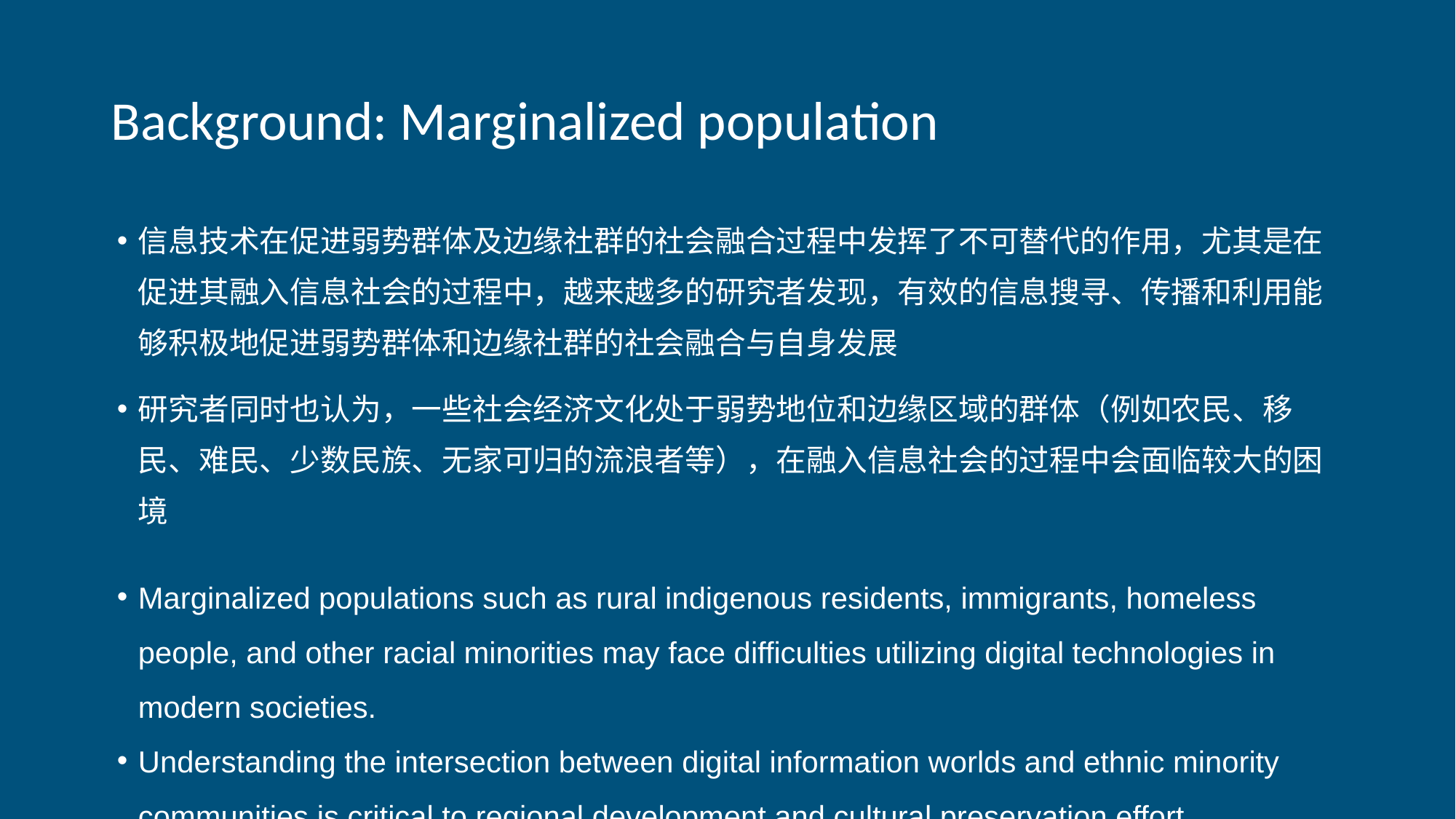

# Background: Marginalized population
信息技术在促进弱势群体及边缘社群的社会融合过程中发挥了不可替代的作用，尤其是在促进其融入信息社会的过程中，越来越多的研究者发现，有效的信息搜寻、传播和利用能够积极地促进弱势群体和边缘社群的社会融合与自身发展
研究者同时也认为，一些社会经济文化处于弱势地位和边缘区域的群体（例如农民、移民、难民、少数民族、无家可归的流浪者等），在融入信息社会的过程中会面临较大的困境
Marginalized populations such as rural indigenous residents, immigrants, homeless people, and other racial minorities may face difficulties utilizing digital technologies in modern societies.
Understanding the intersection between digital information worlds and ethnic minority communities is critical to regional development and cultural preservation effort